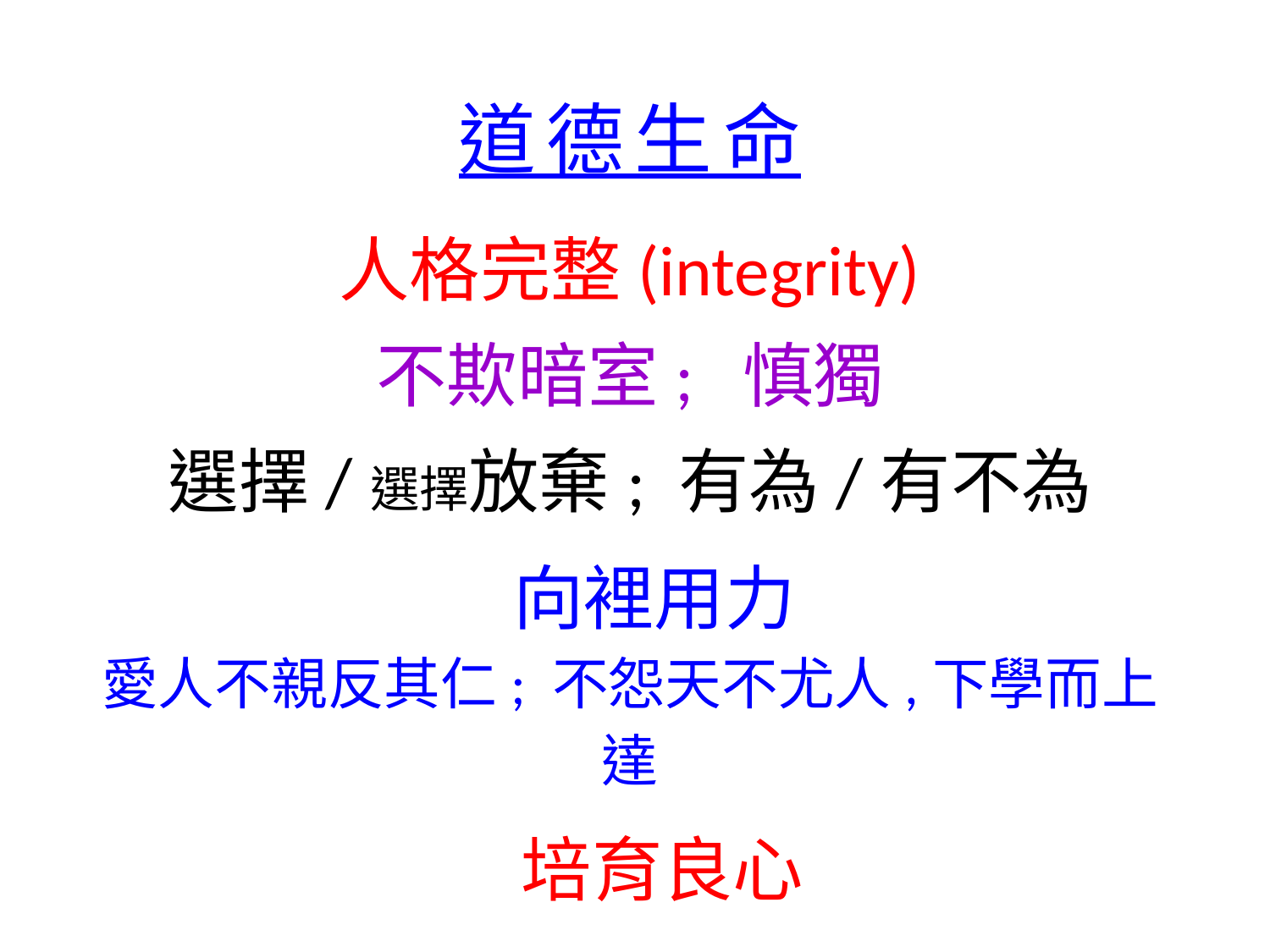

道德生命
人格完整(integrity)
不欺暗室;  慎獨
選擇/選擇放棄; 有為/有不為
   向裡用力
愛人不親反其仁; 不怨天不尤人,下學而上達
    培育良心